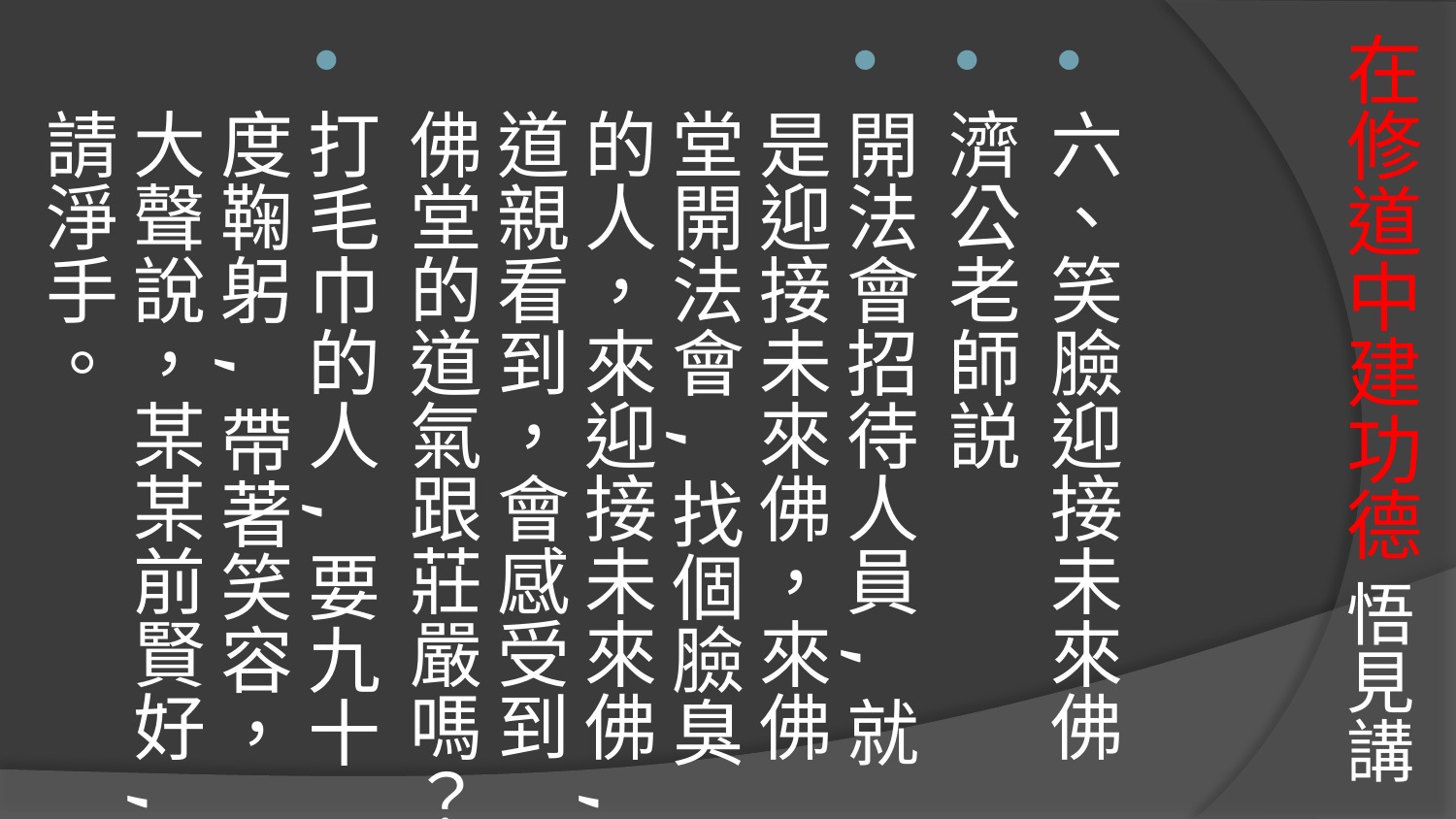

# 在修道中建功德 悟見講
六、笑臉迎接未來佛
濟公老師説
開法會招待人員,就是迎接未來佛，來佛堂開法會,找個臉臭的人，來迎接未來佛,道親看到，會感受到佛堂的道氣跟莊嚴嗎？
打毛巾的人,要九十度鞠躬,帶著笑容，大聲說，某某前賢好,請淨手。